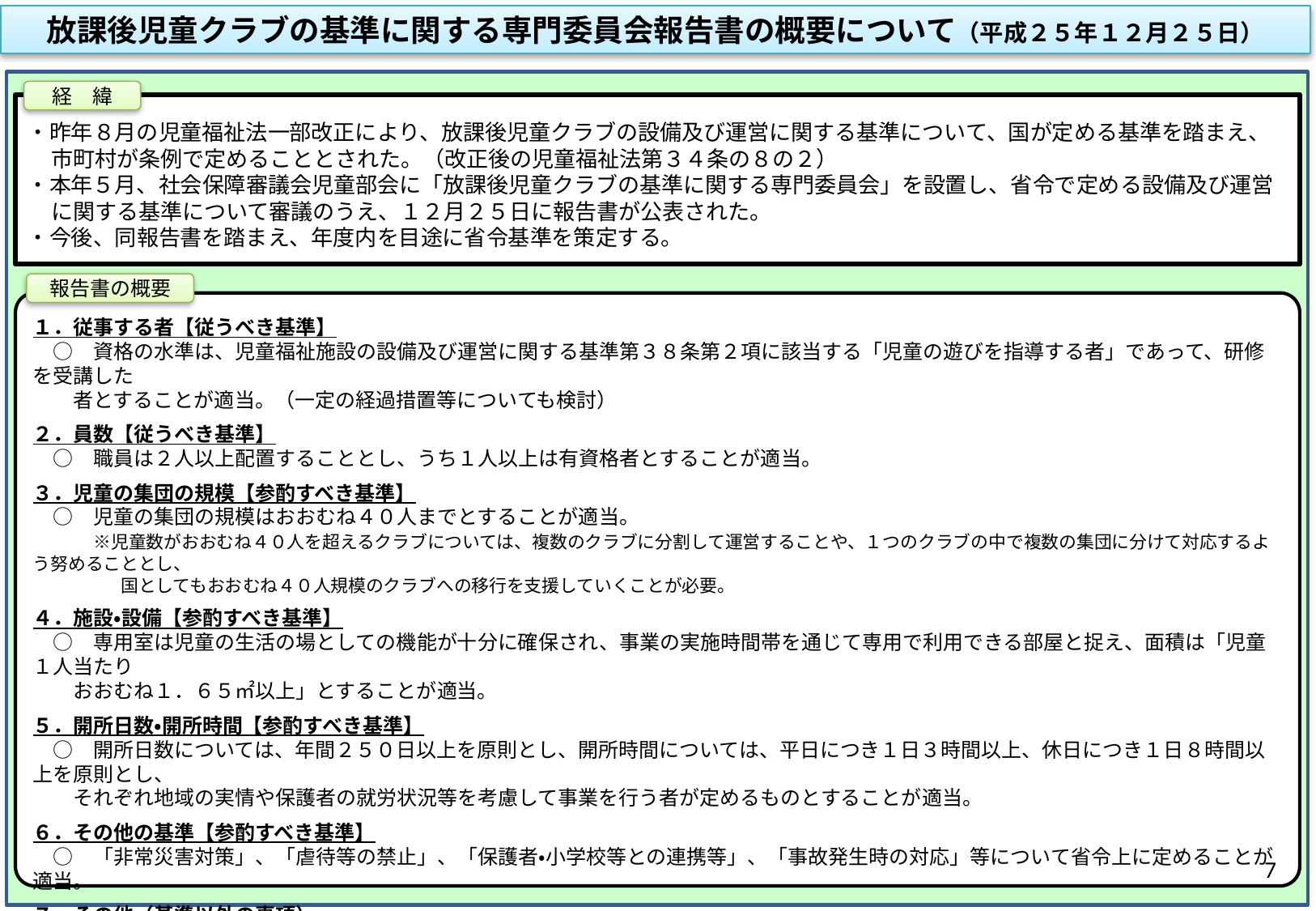

放課後児童クラブの基準に関する専門委員会報告書の概要について（平成２５年１２月２５日）

経　緯

・昨年８月の児童福祉法一部改正により、放課後児童クラブの設備及び運営に関する基準について、国が定める基準を踏まえ、市町村が条例で定めることとされた。（改正後の児童福祉法第３４条の８の２）
・本年５月、社会保障審議会児童部会に「放課後児童クラブの基準に関する専門委員会」を設置し、省令で定める設備及び運営に関する基準について審議のうえ、１２月２５日に報告書が公表された。
・今後、同報告書を踏まえ、年度内を目途に省令基準を策定する。
報告書の概要

１．従事する者【従うべき基準】
　○　資格の水準は、児童福祉施設の設備及び運営に関する基準第３８条第２項に該当する「児童の遊びを指導する者」であって、研修を受講した
　　者とすることが適当。（一定の経過措置等についても検討）

２．員数【従うべき基準】
　○　職員は２人以上配置することとし、うち１人以上は有資格者とすることが適当。

３．児童の集団の規模【参酌すべき基準】
　○　児童の集団の規模はおおむね４０人までとすることが適当。
　　　※児童数がおおむね４０人を超えるクラブについては、複数のクラブに分割して運営することや、１つのクラブの中で複数の集団に分けて対応するよう努めることとし、
　　　　　国としてもおおむね４０人規模のクラブへの移行を支援していくことが必要。

４．施設・設備【参酌すべき基準】
　○　専用室は児童の生活の場としての機能が十分に確保され、事業の実施時間帯を通じて専用で利用できる部屋と捉え、面積は「児童１人当たり
　　おおむね１．６５㎡以上」とすることが適当。

５．開所日数・開所時間【参酌すべき基準】
　○　開所日数については、年間２５０日以上を原則とし、開所時間については、平日につき１日３時間以上、休日につき１日８時間以上を原則とし、
　　それぞれ地域の実情や保護者の就労状況等を考慮して事業を行う者が定めるものとすることが適当。

６．その他の基準【参酌すべき基準】
　○　「非常災害対策」、「虐待等の禁止」、「保護者・小学校等との連携等」、「事故発生時の対応」等について省令上に定めることが適当。

７．その他（基準以外の事項）
　○　市町村は、定員や待機児童の状況等を一元的に把握し、必要に応じ、利用についてのあっせん・調整等を行っていくことが必要。
　○　利用ニーズの増加に対して優先順位を付けて対応する場合の考え方としては、「ひとり親家庭の児童」、「障害のある児童」、「低学年の児童
　　など発達の観点から配慮が必要と考えられる児童」などが考えられる。
7